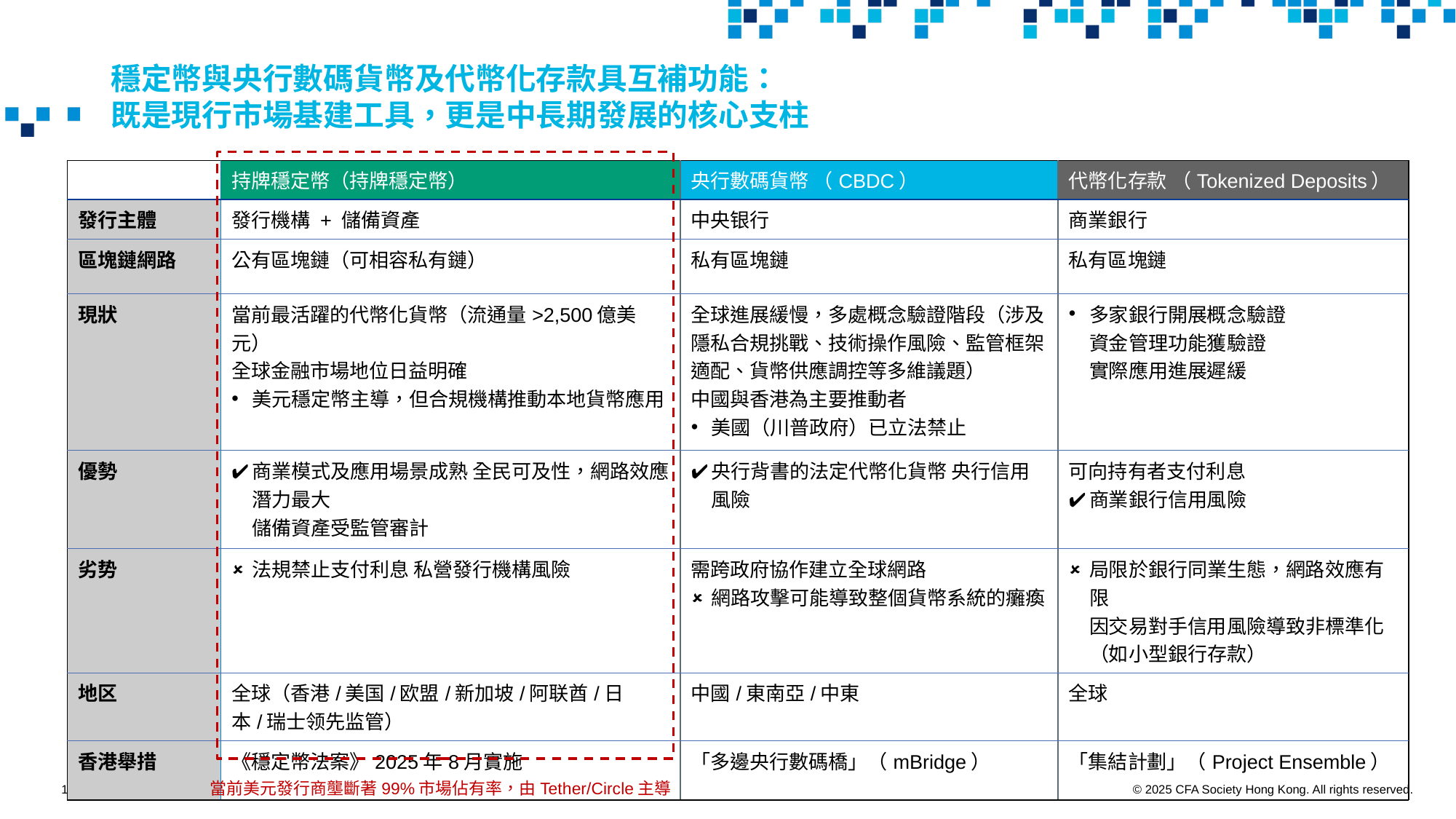

# 穩定幣與央行數碼貨幣及代幣化存款具互補功能： 既是現行市場基建工具，更是中長期發展的核心支柱

|  | 持牌穩定幣（持牌穩定幣） | 央行數碼貨幣 （CBDC） | 代幣化存款 （Tokenized Deposits） |
| --- | --- | --- | --- |
| 發行主體 | 發行機構 + 儲備資產 | 中央银行 | 商業銀行 |
| 區塊鏈網路 | 公有區塊鏈（可相容私有鏈） | 私有區塊鏈 | 私有區塊鏈 |
| 現狀 | 當前最活躍的代幣化貨幣（流通量>2,500億美元） 全球金融市場地位日益明確 美元穩定幣主導，但合規機構推動本地貨幣應用 | 全球進展緩慢，多處概念驗證階段（涉及隱私合規挑戰、技術操作風險、監管框架適配、貨幣供應調控等多維議題） 中國與香港為主要推動者 美國（川普政府）已立法禁止 | 多家銀行開展概念驗證 資金管理功能獲驗證 實際應用進展遲緩 |
| 優勢 | 商業模式及應用場景成熟 全民可及性，網路效應潛力最大 儲備資產受監管審計 | 央行背書的法定代幣化貨幣 央行信用風險 | 可向持有者支付利息 商業銀行信用風險 |
| 劣势 | 法規禁止支付利息 私營發行機構風險 | 需跨政府協作建立全球網路 網路攻擊可能導致整個貨幣系統的癱瘓 | 局限於銀行同業生態，網路效應有限 因交易對手信用風險導致非標準化（如小型銀行存款） |
| 地区 | 全球（香港/美国/欧盟/新加坡/阿联酋/日本/瑞士领先监管） | 中國/東南亞/中東 | 全球 |
| 香港舉措 | 《穩定幣法案》2025年8月實施 | 「多邊央行數碼橋」（mBridge） | 「集結計劃」（Project Ensemble） |
當前美元發行商壟斷著99%市場佔有率，由Tether/Circle主導
113
© 2025 CFA Society Hong Kong. All rights reserved.